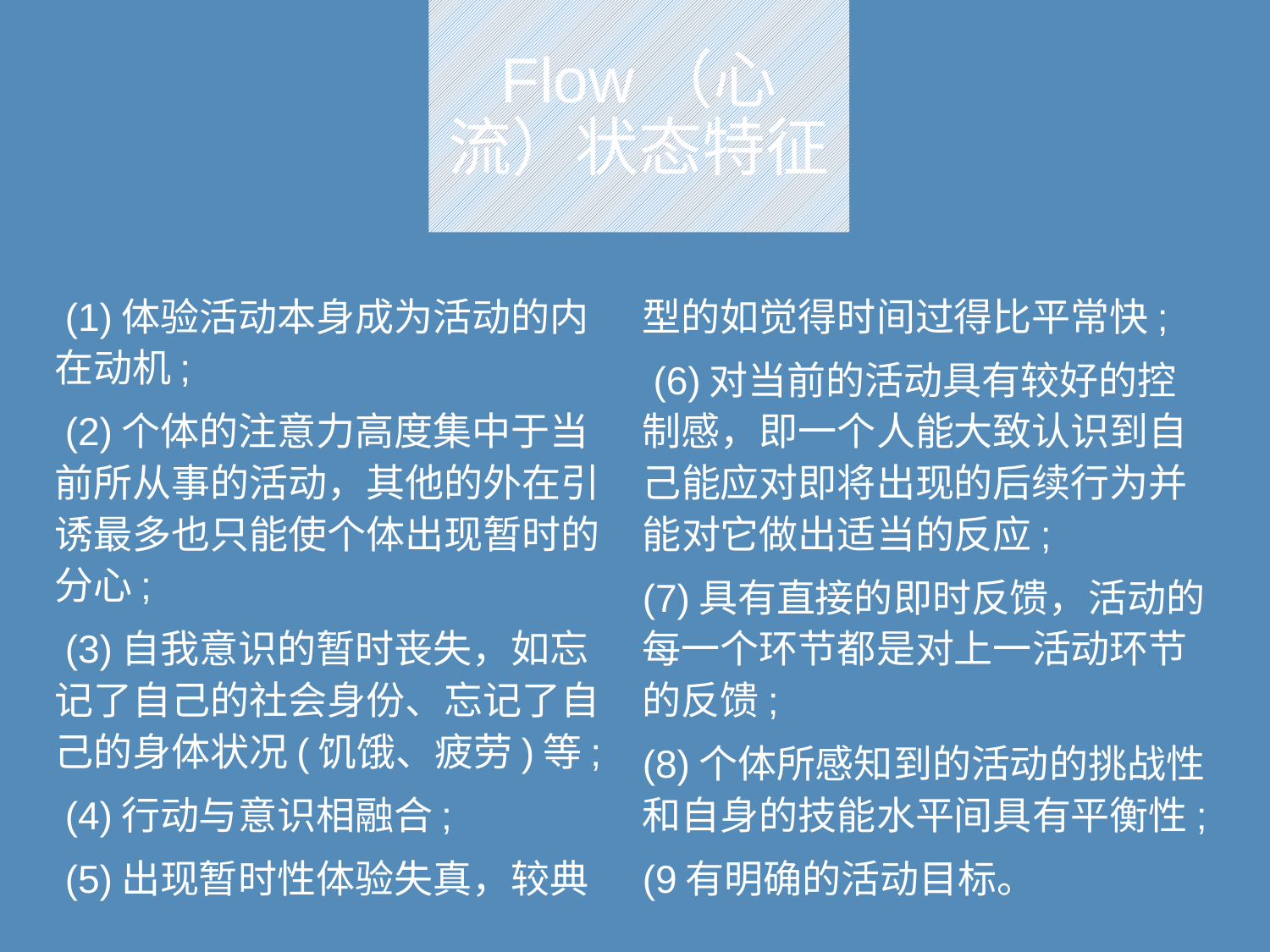

# Flow（心流）状态特征
 (1)体验活动本身成为活动的内在动机;
 (2)个体的注意力高度集中于当前所从事的活动，其他的外在引诱最多也只能使个体出现暂时的分心;
 (3)自我意识的暂时丧失，如忘记了自己的社会身份、忘记了自己的身体状况(饥饿、疲劳)等;
 (4)行动与意识相融合;
 (5)出现暂时性体验失真，较典型的如觉得时间过得比平常快;
 (6)对当前的活动具有较好的控制感，即一个人能大致认识到自己能应对即将出现的后续行为并能对它做出适当的反应;
(7)具有直接的即时反馈，活动的每一个环节都是对上一活动环节的反馈;
(8)个体所感知到的活动的挑战性和自身的技能水平间具有平衡性;
(9有明确的活动目标。